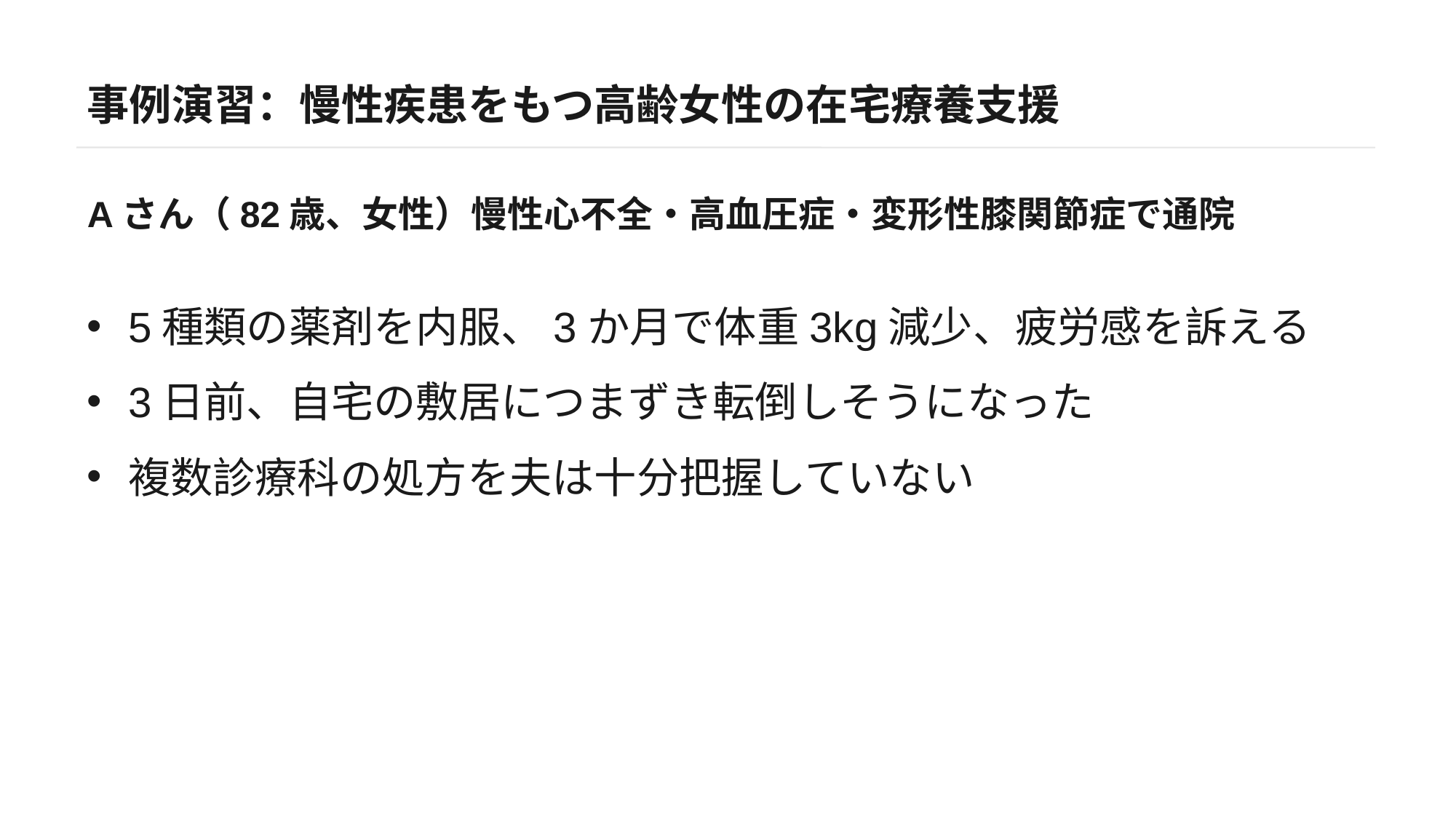

事例演習：慢性疾患をもつ高齢女性の在宅療養支援

Aさん（82歳、女性）慢性心不全・高血圧症・変形性膝関節症で通院
5種類の薬剤を内服、3か月で体重3kg減少、疲労感を訴える
3日前、自宅の敷居につまずき転倒しそうになった
複数診療科の処方を夫は十分把握していない